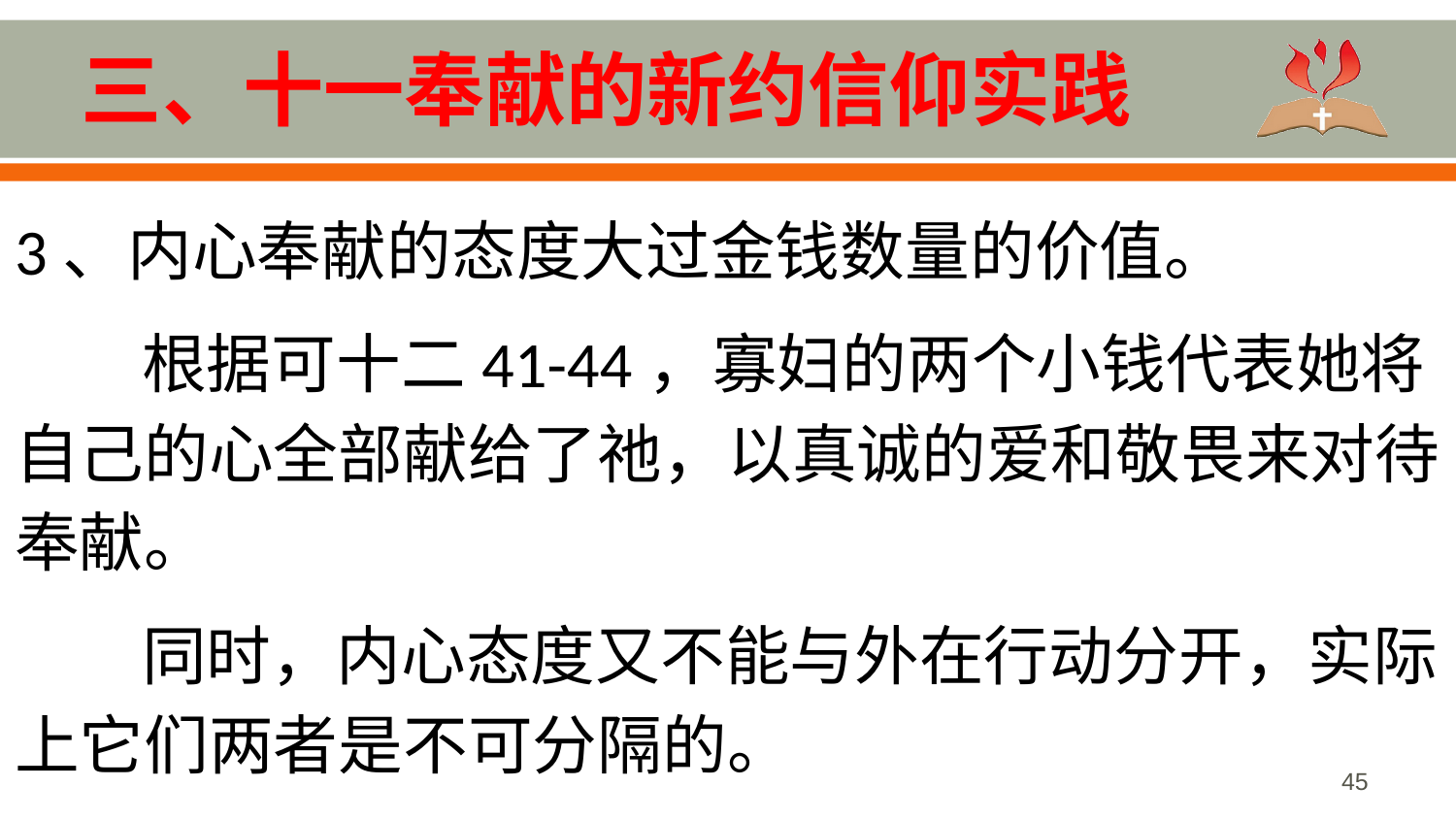

# 三、十一奉献的新约信仰实践
3、内心奉献的态度大过金钱数量的价值。
根据可十二41-44，寡妇的两个小钱代表她将自己的心全部献给了祂，以真诚的爱和敬畏来对待奉献。
同时，内心态度又不能与外在行动分开，实际上它们两者是不可分隔的。

45